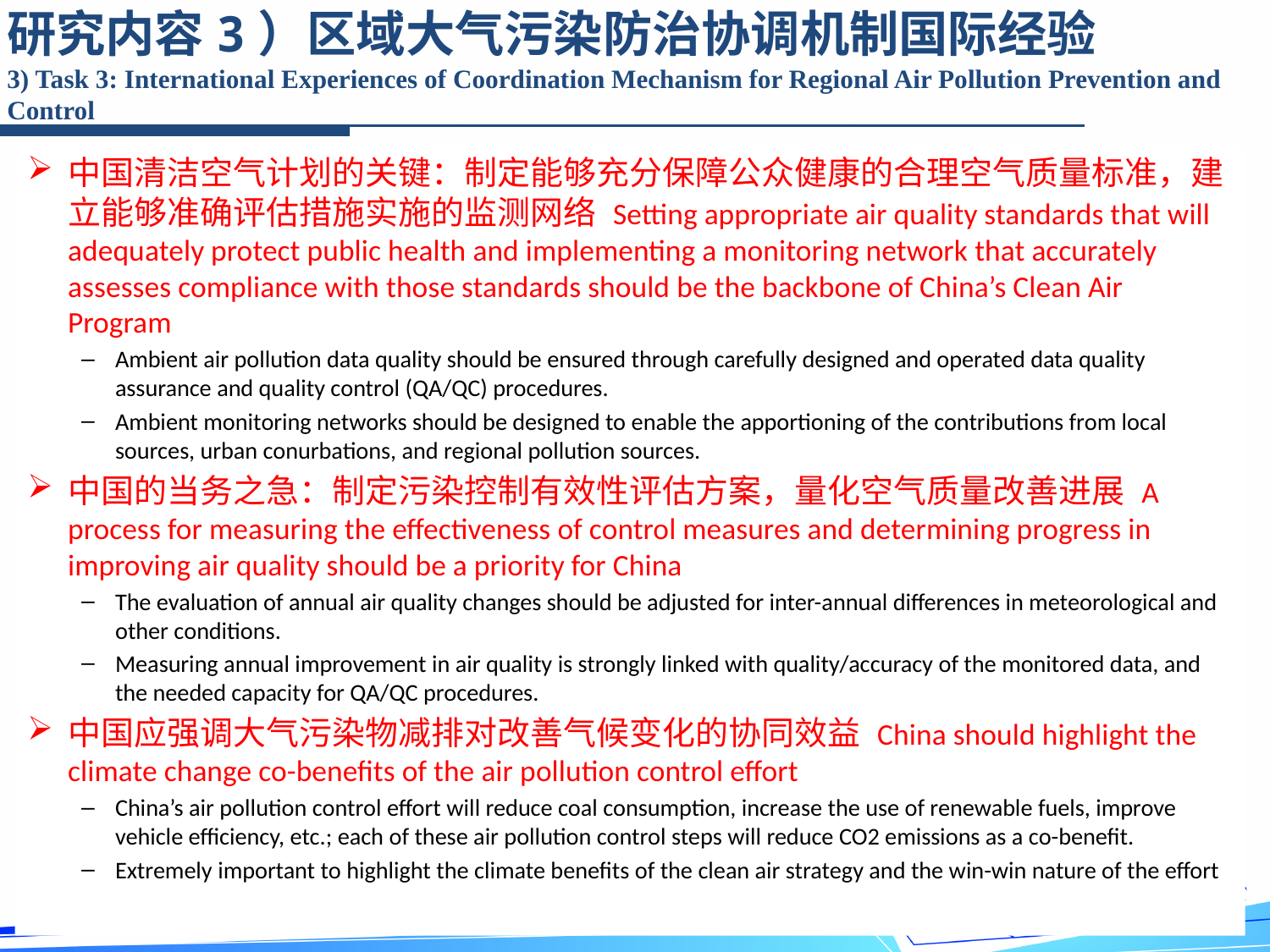

研究内容3）区域大气污染防治协调机制国际经验
3) Task 3: International Experiences of Coordination Mechanism for Regional Air Pollution Prevention and Control
中国清洁空气计划的关键：制定能够充分保障公众健康的合理空气质量标准，建立能够准确评估措施实施的监测网络  Setting appropriate air quality standards that will adequately protect public health and implementing a monitoring network that accurately assesses compliance with those standards should be the backbone of China’s Clean Air Program
Ambient air pollution data quality should be ensured through carefully designed and operated data quality assurance and quality control (QA/QC) procedures.
Ambient monitoring networks should be designed to enable the apportioning of the contributions from local sources, urban conurbations, and regional pollution sources.
中国的当务之急：制定污染控制有效性评估方案，量化空气质量改善进展  A process for measuring the effectiveness of control measures and determining progress in improving air quality should be a priority for China
The evaluation of annual air quality changes should be adjusted for inter-annual differences in meteorological and other conditions.
Measuring annual improvement in air quality is strongly linked with quality/accuracy of the monitored data, and the needed capacity for QA/QC procedures.
中国应强调大气污染物减排对改善气候变化的协同效益  China should highlight the climate change co-benefits of the air pollution control effort
China’s air pollution control effort will reduce coal consumption, increase the use of renewable fuels, improve vehicle efficiency, etc.; each of these air pollution control steps will reduce CO2 emissions as a co-benefit.
Extremely important to highlight the climate benefits of the clean air strategy and the win-win nature of the effort